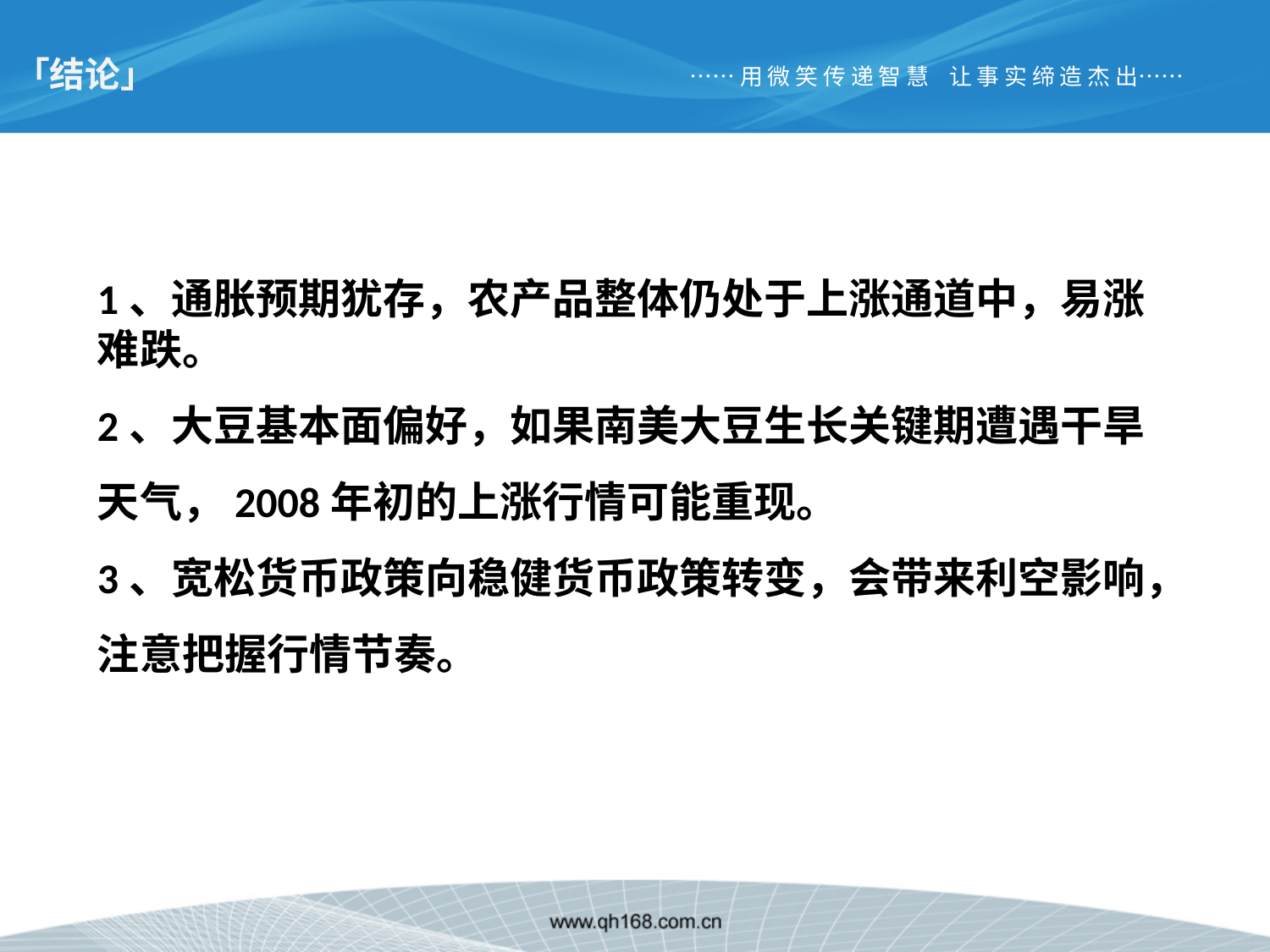

「结论」
……用 微 笑 传 递 智 慧    让 事 实 缔 造 杰 出……
1、通胀预期犹存，农产品整体仍处于上涨通道中，易涨难跌。
2、大豆基本面偏好，如果南美大豆生长关键期遭遇干旱天气，2008年初的上涨行情可能重现。
3、宽松货币政策向稳健货币政策转变，会带来利空影响，注意把握行情节奏。